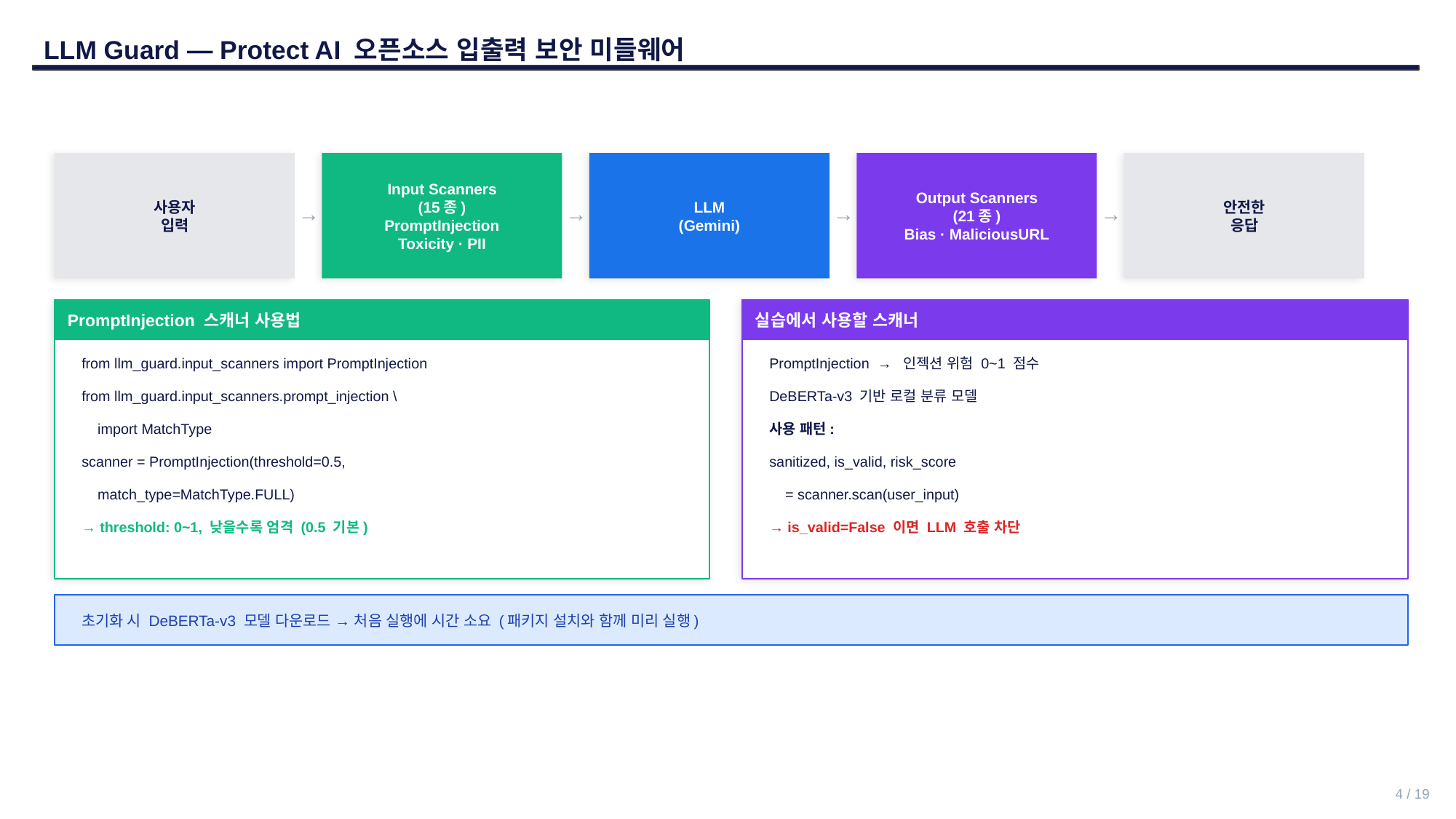

LLM Guard — Protect AI 오픈소스 입출력 보안 미들웨어

사용자
입력

Input Scanners
(15종)
PromptInjection
Toxicity · PII

LLM
(Gemini)

Output Scanners
(21종)
Bias · MaliciousURL

안전한
응답
→
→
→
→

PromptInjection 스캐너 사용법

실습에서 사용할 스캐너
from llm_guard.input_scanners import PromptInjection
PromptInjection  →  인젝션 위험 0~1 점수
from llm_guard.input_scanners.prompt_injection \
DeBERTa-v3 기반 로컬 분류 모델
    import MatchType
사용 패턴:
scanner = PromptInjection(threshold=0.5,
sanitized, is_valid, risk_score
    match_type=MatchType.FULL)
    = scanner.scan(user_input)
→ threshold: 0~1, 낮을수록 엄격 (0.5 기본)
→ is_valid=False 이면 LLM 호출 차단

초기화 시 DeBERTa-v3 모델 다운로드 → 처음 실행에 시간 소요 (패키지 설치와 함께 미리 실행)
4 / 19